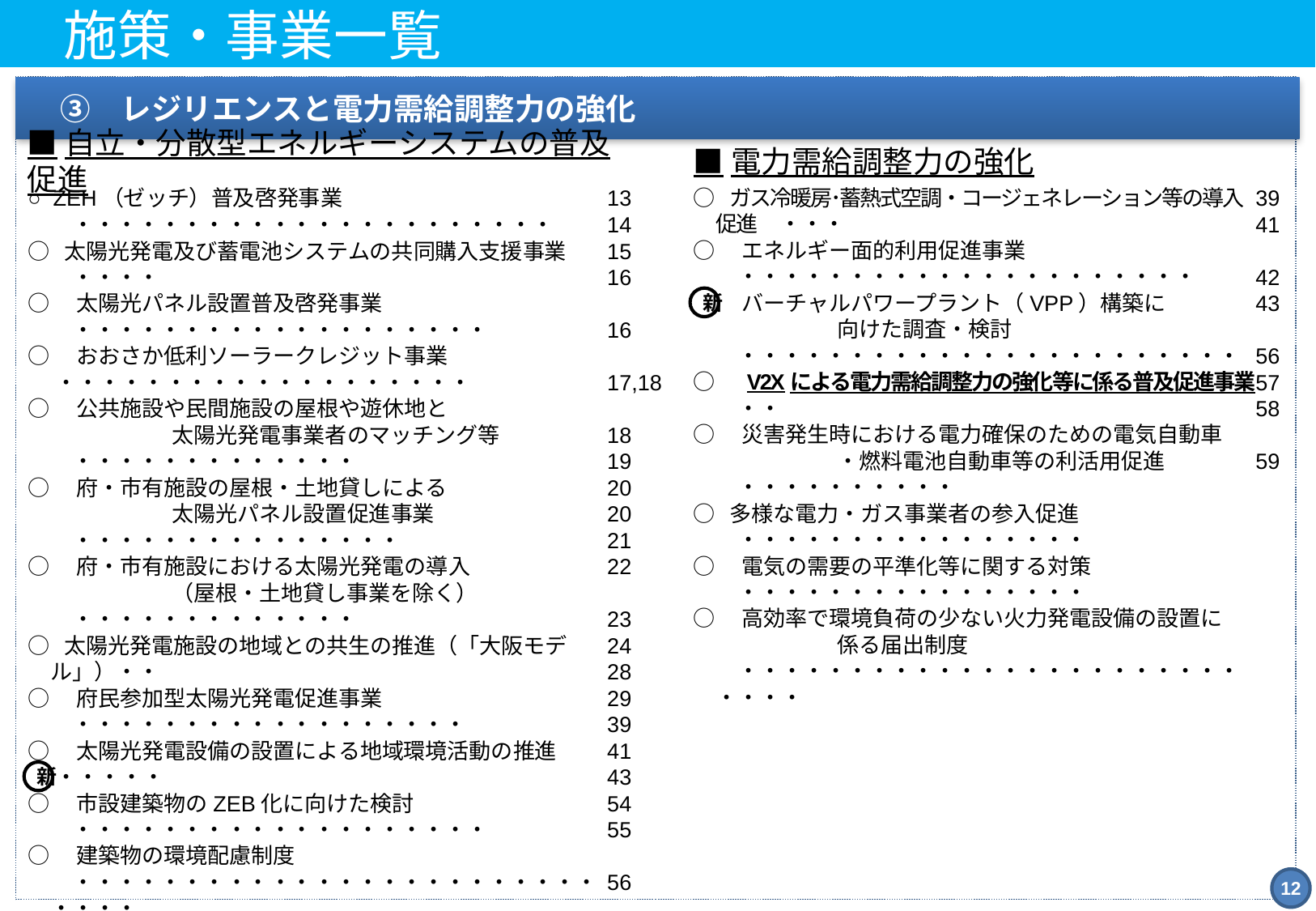

施策・事業一覧
　③　レジリエンスと電力需給調整力の強化

■自立・分散型エネルギーシステムの普及促進
■電力需給調整力の強化
○  ガス冷暖房･蓄熱式空調・コージェネレーション等の導入促進　・・・
○　エネルギー面的利用促進事業　　・・・・・・・・・・・・・・・・・・・・・
○　バーチャルパワープラント（VPP）構築に
		向けた調査・検討　　・・・・・・・・・・・・・・・・・・・・・・・
○　V2Xによる電力需給調整力の強化等に係る普及促進事業　・・
○　災害発生時における電力確保のための電気自動車
		・燃料電池自動車等の利活用促進　・・・・・・・・・・
○  多様な電力・ガス事業者の参入促進　　・・・・・・・・・・・・・・・・
○　電気の需要の平準化等に関する対策　・・・・・・・・・・・・・・・・
○　高効率で環境負荷の少ない火力発電設備の設置に
		係る届出制度　・・・・・・・・・・・・・・・・・・・・・・・・・・・
39
41

42
43

56
57
58

59
13
14
15
16

16

17,18

18
19
20
20
21
22

23
24
28
29
39
41
43
54
55

56
○  ZEH（ゼッチ）普及啓発事業　　・・・・・・・・・・・・・・・・・・・・・・
○  太陽光発電及び蓄電池システムの共同購入支援事業　・・・・
○　太陽光パネル設置普及啓発事業　　・・・・・・・・・・・・・・・・・・・
○　おおさか低利ソーラークレジット事業　 ・・・・・・・・・・・・・・・・・・・
○　公共施設や民間施設の屋根や遊休地と
		太陽光発電事業者のマッチング等　・・・・・・・・・・・・・
○　府・市有施設の屋根・土地貸しによる
		太陽光パネル設置促進事業　　・・・・・・・・・・・・・・・
○　府・市有施設における太陽光発電の導入
		（屋根・土地貸し事業を除く）　　・・・・・・・・・・・・・
○  太陽光発電施設の地域との共生の推進（「大阪モデル」）・・
○　府民参加型太陽光発電促進事業　　・・・・・・・・・・・・・・・・・・
○　太陽光発電設備の設置による地域環境活動の推進   ・・・・・
○　市設建築物のZEB化に向けた検討　・・・・・・・・・・・・・・・・・・・
○　建築物の環境配慮制度　・・・・・・・・・・・・・・・・・・・・・・・・・・・・
○　大阪府・大阪市が所有する建築物における
		ESCO事業の導入　　　　・・・・・・・・・・・・・・・・・・・・・
○　大阪市エコ住宅普及促進事業　　・・・・・・・・・・・・・・・・・・・・・
○  廃棄物焼却施設における発電及び余熱利用    ・・・・・・・・・・
○  下水処理場における消化ガスを活用したバイオマス発電　・・・・
○  ガス冷暖房･蓄熱式空調・コージェネレーション等の導入促進　・・・・・
○　エネルギー面的利用促進事業　　・・・・・・・・・・・・・・・・・・・・・・
○　V2Xによる電力需給調整力の強化等に係る普及促進事業　・・・・
○　燃料電池の導入促進　　・・・・・・・・・・・・・・・・・・・・・・・・・・・・・
○　燃料電池自動車の普及と水素ステーション整備の促進　・・・・
○　災害発生時における電力確保のための電気自動車
		・燃料電池自動車等の利活用促進　・・・・・・・・・・・
新
新
12